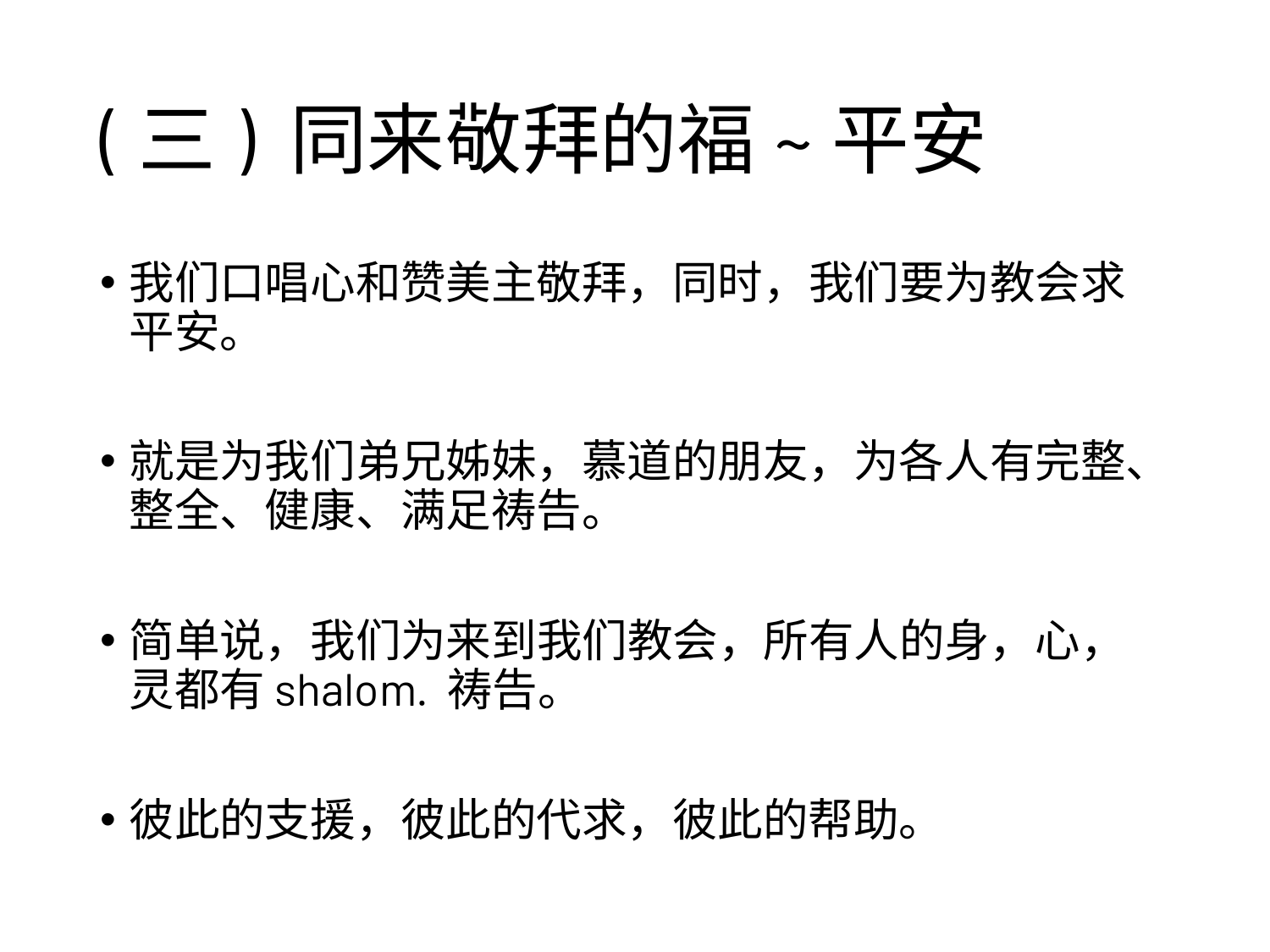

# (三) 同来敬拜的福~平安
我们口唱心和赞美主敬拜，同时，我们要为教会求平安。

就是为我们弟兄姊妹，慕道的朋友，为各人有完整、整全、健康、满足祷告。

简单说，我们为来到我们教会，所有人的身，心，灵都有shalom. 祷告。

彼此的支援，彼此的代求，彼此的帮助。